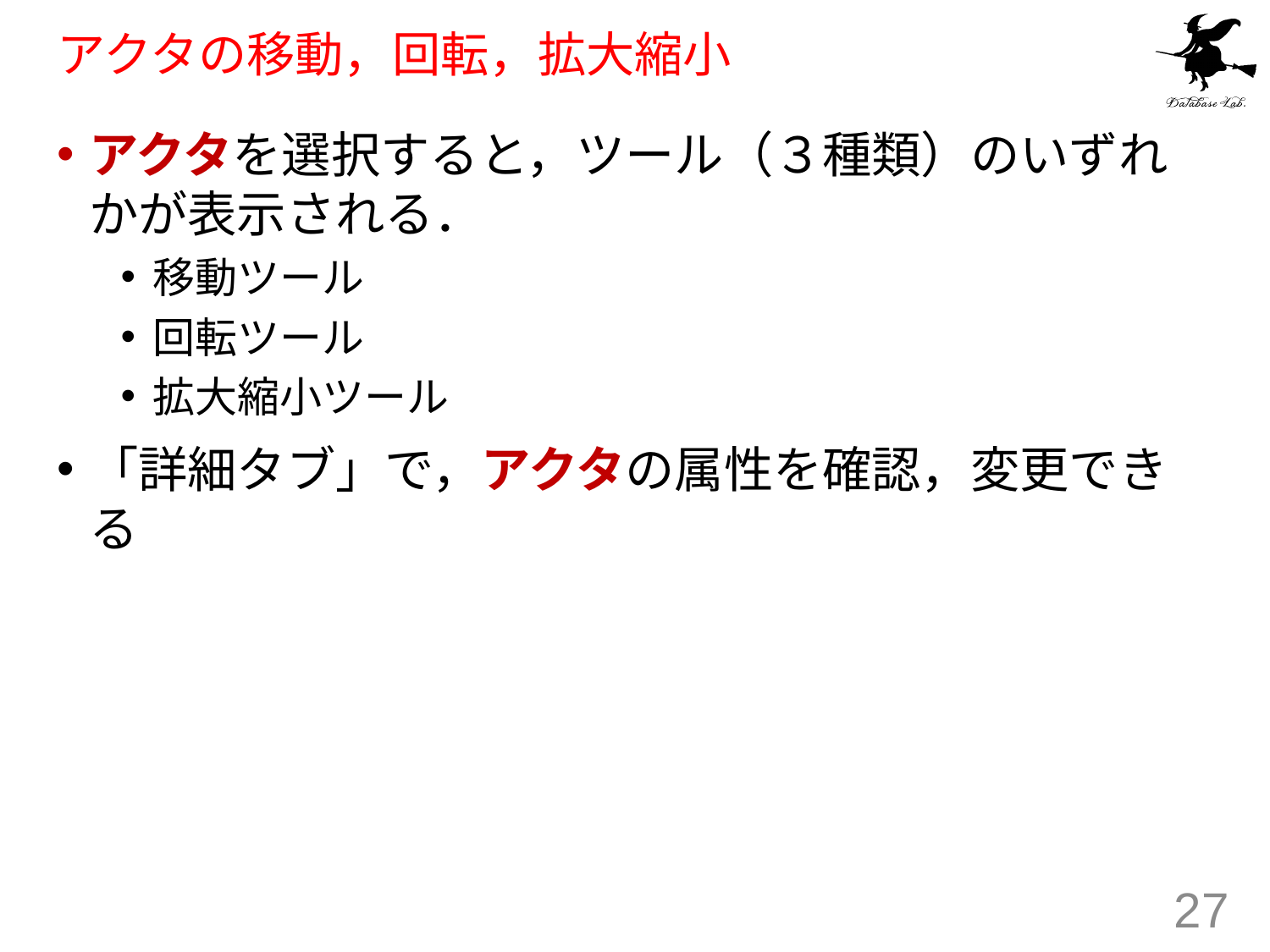

# アクタの移動，回転，拡大縮小
アクタを選択すると，ツール（３種類）のいずれかが表示される．
移動ツール
回転ツール
拡大縮小ツール
「詳細タブ」で，アクタの属性を確認，変更できる
27